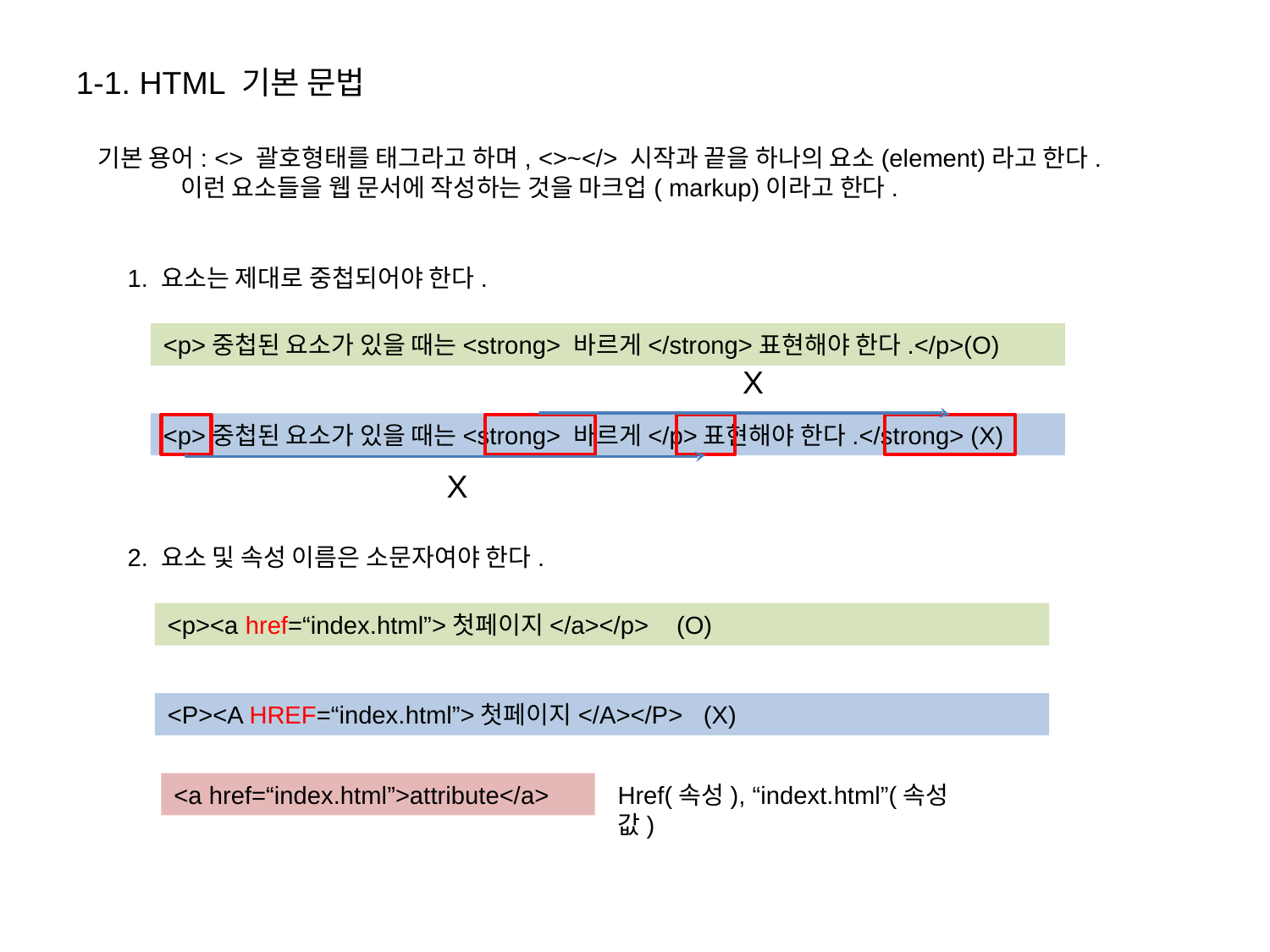

1-1. HTML 기본 문법
기본 용어: <> 괄호형태를 태그라고 하며, <>~</> 시작과 끝을 하나의 요소(element)라고 한다.
              이런 요소들을 웹 문서에 작성하는 것을 마크업( markup)이라고 한다.

1. 요소는 제대로 중첩되어야 한다.
<p>중첩된 요소가 있을 때는<strong> 바르게</strong>표현해야 한다.</p>(O)
X
<p>중첩된 요소가 있을 때는<strong> 바르게</p>표현해야 한다.</strong> (X)

X
2. 요소 및 속성 이름은 소문자여야 한다.
<p><a href=“index.html”>첫페이지</a></p>    (O)
<P><A HREF=“index.html”>첫페이지</A></P>   (X)
<a href=“index.html”>attribute</a>
Href(속성), “indext.html”(속성값)